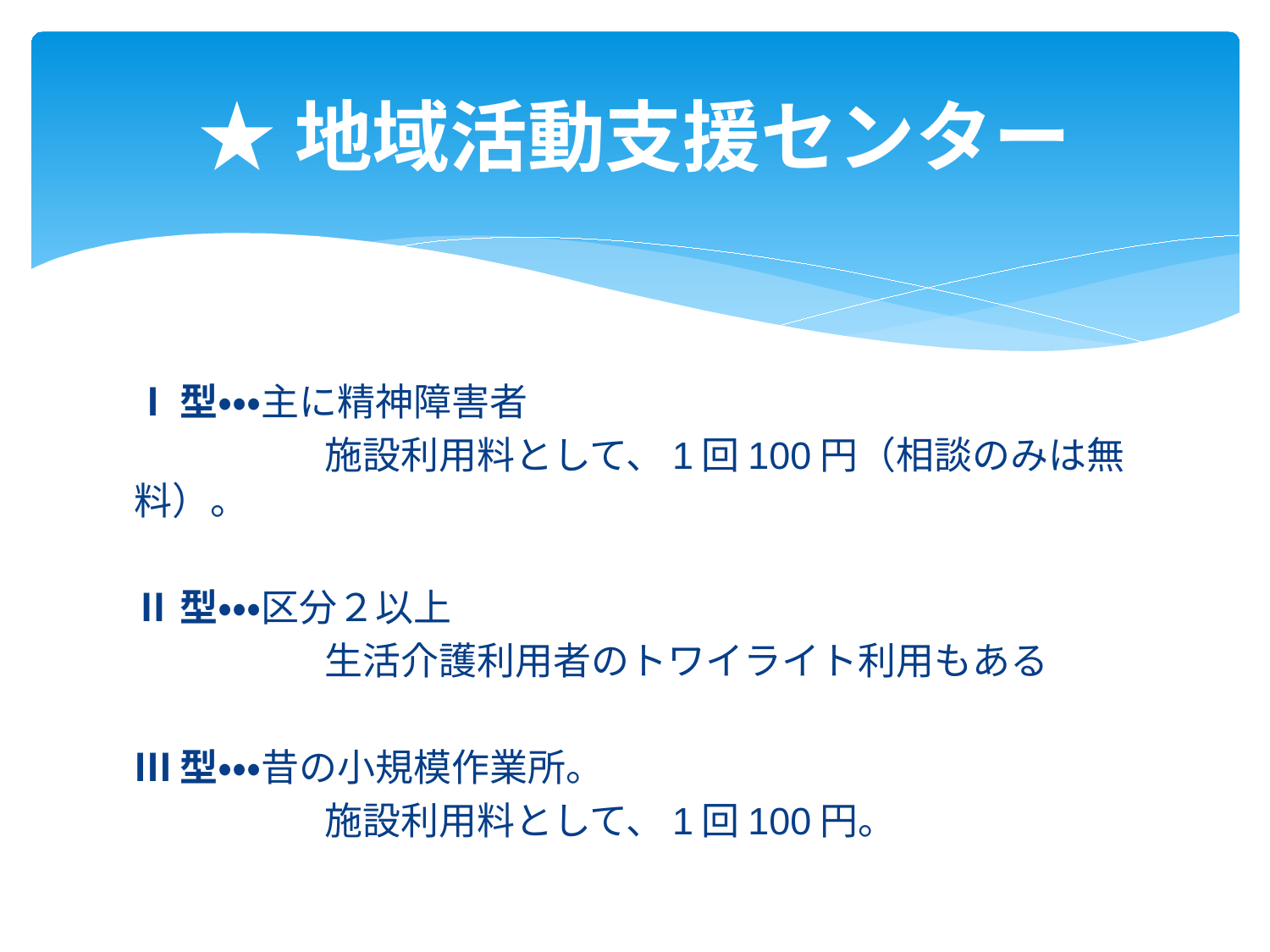

# ★地域活動支援センター
Ⅰ型・・・主に精神障害者
　　　　　施設利用料として、1回100円（相談のみは無料）。

Ⅱ型・・・区分２以上
　　　　　生活介護利用者のトワイライト利用もある

Ⅲ型・・・昔の小規模作業所。
　　　　　施設利用料として、1回100円。